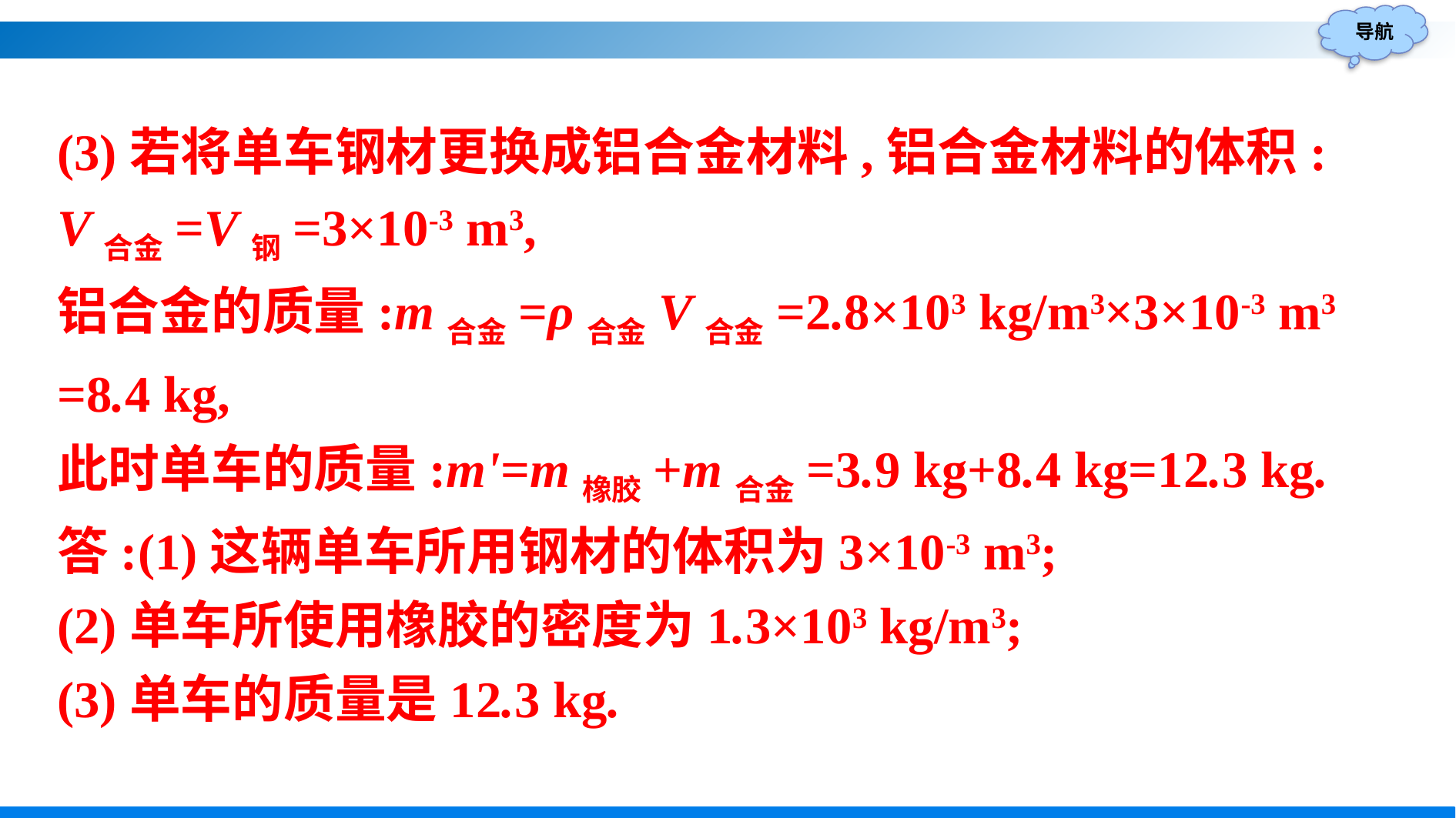

(3)若将单车钢材更换成铝合金材料,铝合金材料的体积:
V合金=V钢=3×10-3 m3,
铝合金的质量:m合金=ρ合金V合金=2.8×103 kg/m3×3×10-3 m3
=8.4 kg,
此时单车的质量:m'=m橡胶+m合金=3.9 kg+8.4 kg=12.3 kg.
答:(1)这辆单车所用钢材的体积为3×10-3 m3;
(2)单车所使用橡胶的密度为1.3×103 kg/m3;
(3)单车的质量是12.3 kg.